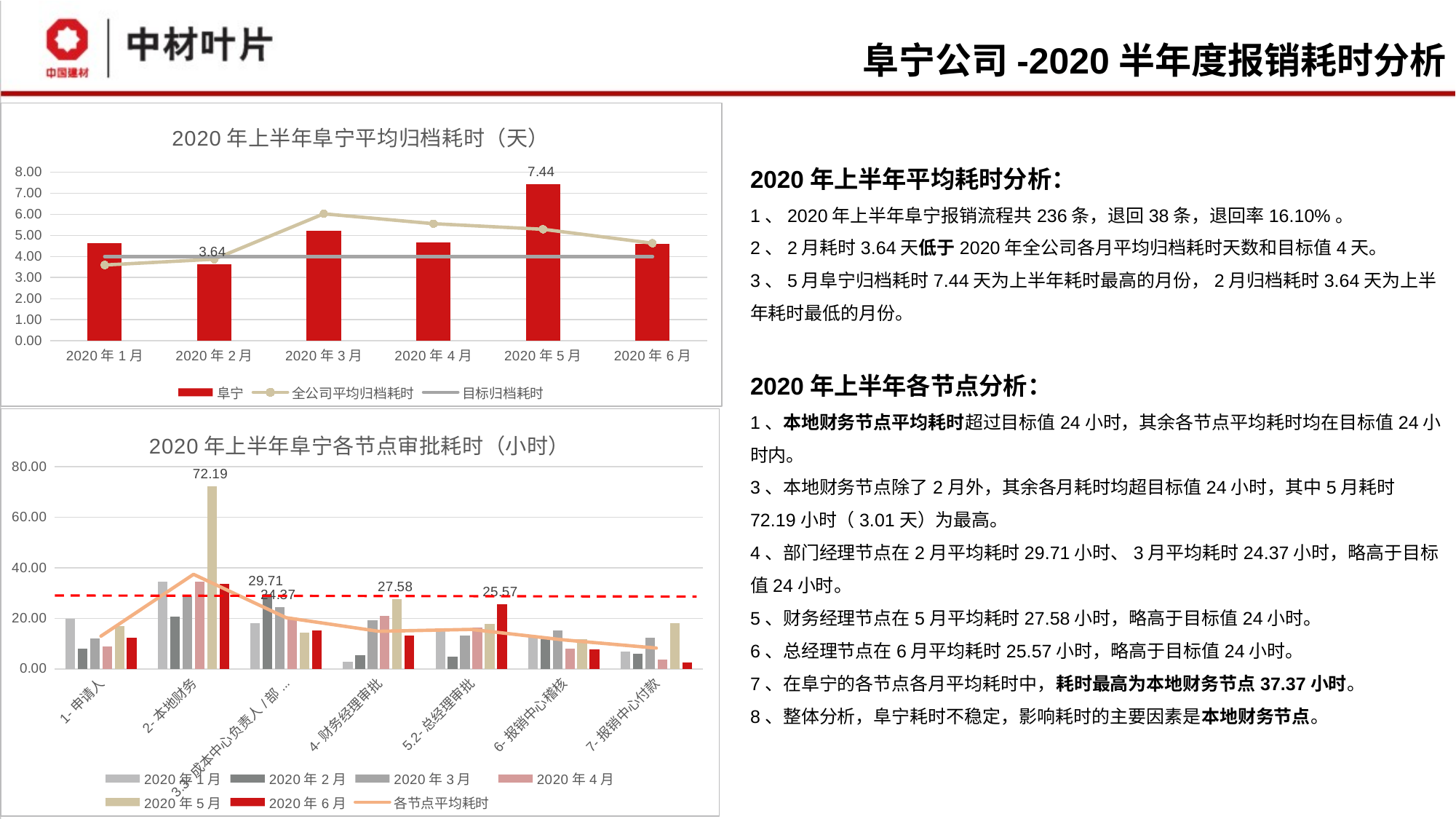

# 阜宁公司-2020半年度报销耗时分析

### Chart: 2020年上半年阜宁平均归档耗时（天）

| Category | 阜宁 | 全公司平均归档耗时 | 目标归档耗时 |
|---|---|---|---|
| 2020年1月 | 4.61617065519399 | 3.59808831369915 | 4.0 |
| 2020年2月 | 3.63989865846301 | 3.87158025046233 | 4.0 |
| 2020年3月 | 5.22003371763247 | 6.02510892093068 | 4.0 |
| 2020年4月 | 4.67264564326971 | 5.55585899408007 | 4.0 |
| 2020年5月 | 7.43993981294173 | 5.29144102974793 | 4.0 |
| 2020年6月 | 4.58544814860318 | 4.63217748524415 | 4.0 |
2020年上半年平均耗时分析：
1、2020年上半年阜宁报销流程共236条，退回38条，退回率16.10%。
2、2月耗时3.64天低于2020年全公司各月平均归档耗时天数和目标值4天。
3、5月阜宁归档耗时7.44天为上半年耗时最高的月份，2月归档耗时3.64天为上半年耗时最低的月份。

2020年上半年各节点分析：
1、本地财务节点平均耗时超过目标值24小时，其余各节点平均耗时均在目标值24小时内。
3、本地财务节点除了2月外，其余各月耗时均超目标值24小时，其中5月耗时72.19小时（3.01天）为最高。
4、部门经理节点在2月平均耗时29.71小时、3月平均耗时24.37小时，略高于目标值24小时。
5、财务经理节点在5月平均耗时27.58小时，略高于目标值24小时。
6、总经理节点在6月平均耗时25.57小时，略高于目标值24小时。
7、在阜宁的各节点各月平均耗时中，耗时最高为本地财务节点37.37小时。
8、整体分析，阜宁耗时不稳定，影响耗时的主要因素是本地财务节点。

### Chart: 2020年上半年阜宁各节点审批耗时（小时）

| Category | 2020年1月 | 2020年2月 | 2020年3月 | 2020年4月 | 2020年5月 | 2020年6月 | 各节点平均耗时 |
|---|---|---|---|---|---|---|---|
| 1-申请人 | 19.6667512076851 | 8.07380208329596 | 12.0409656084403 | 8.71196969696426 | 16.8980202821909 | 12.2323282828332 | 12.9373061935683 |
| 2-本地财务 | 34.4254436728055 | 20.7844360269056 | 28.7848263889828 | 34.54911111111 | 72.1895045045011 | 33.4874823633166 | 37.3701340112703 |
| 3.3-成本中心负责人/部门经理审批 | 17.9461346515997 | 29.7061111112837 | 24.3656894841302 | 19.8848850574818 | 14.3195555555592 | 15.221553287988 | 20.2406548580071 |
| 4-财务经理审批 | 2.85077212811882 | 5.38075854686814 | 19.2651313130342 | 20.8216452991474 | 27.5777777777823 | 13.2404745370295 | 14.8560932669967 |
| 5.2-总经理审批 | 15.7132862523342 | 4.89319958849551 | 13.2558680555916 | 16.4210536398479 | 17.7100617284046 | 25.5707029478556 | 15.5940287020882 |
| 6-报销中心稽核 | 13.3175282484163 | 12.6345061727334 | 15.2586061507484 | 7.98120689653423 | 11.8218364197431 | 7.80123582765536 | 11.4691532859718 |
| 7-报销中心付款 | 6.86817956369591 | 5.88475427353002 | 12.3097222222516 | 3.77362373738751 | 18.0417992424204 | 2.49697831979805 | 8.22917622651392 |